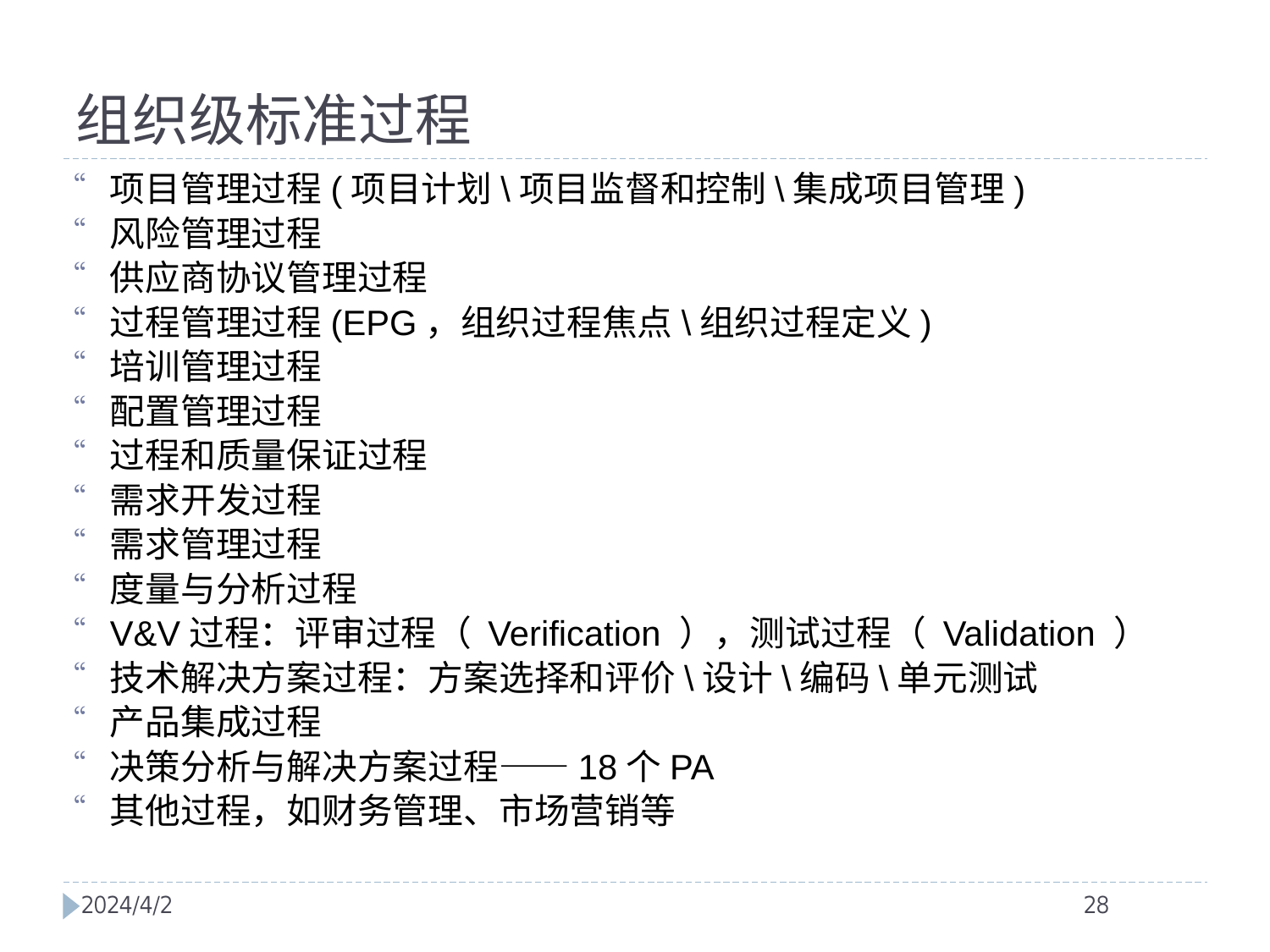

组织级标准过程
项目管理过程(项目计划\项目监督和控制\集成项目管理)
风险管理过程
供应商协议管理过程
过程管理过程(EPG，组织过程焦点\组织过程定义)
培训管理过程
配置管理过程
过程和质量保证过程
需求开发过程
需求管理过程
度量与分析过程
V&V过程：评审过程（ Verification ），测试过程（ Validation ）
技术解决方案过程：方案选择和评价\设计\编码\单元测试
产品集成过程
决策分析与解决方案过程——18个PA
其他过程，如财务管理、市场营销等
2024/4/2
28